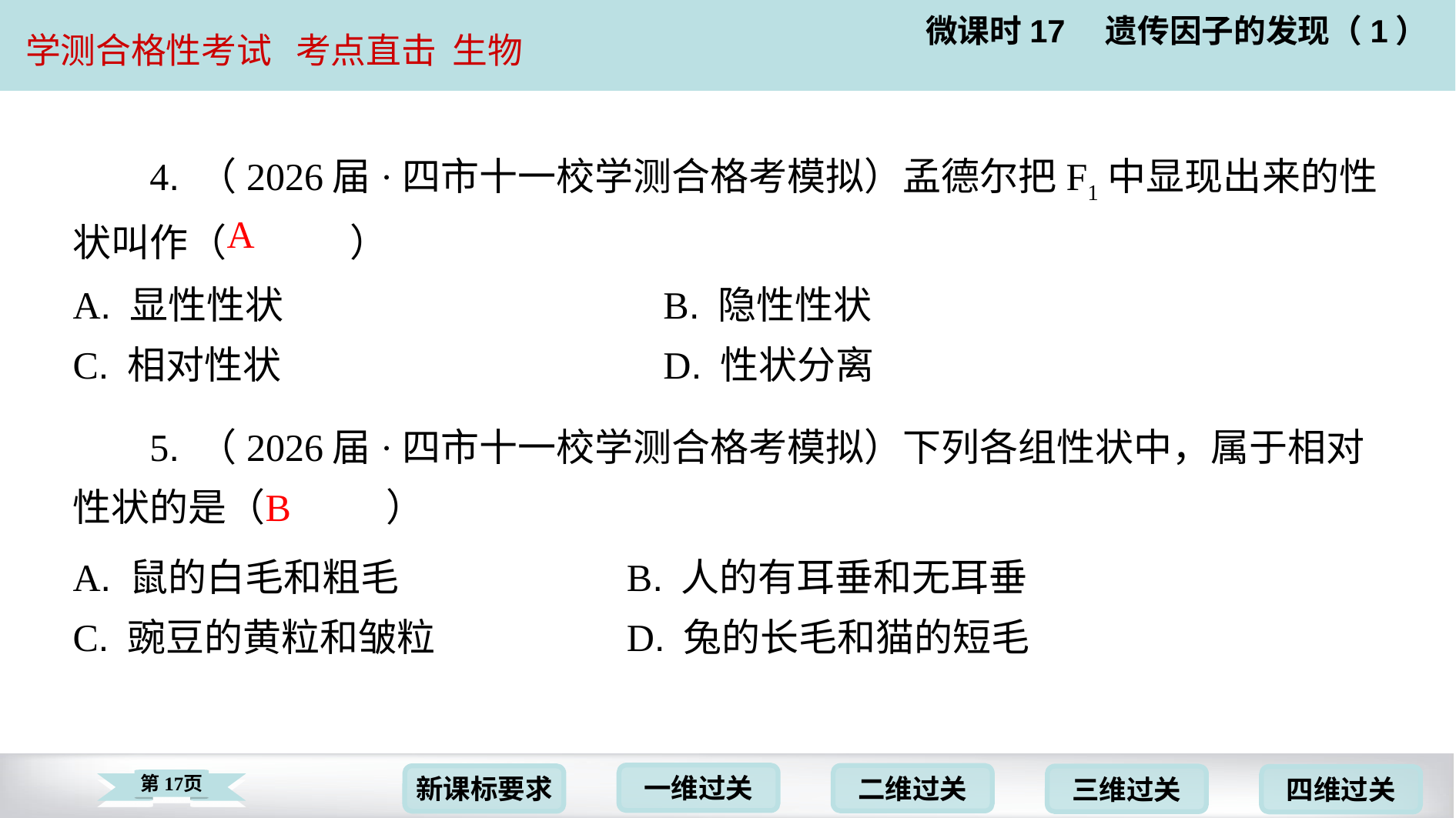

4. （2026届·四市十一校学测合格考模拟）孟德尔把F1中显现出来的性状叫作（　A　）
A
| A. 显性性状 | B. 隐性性状 |
| --- | --- |
| C. 相对性状 | D. 性状分离 |
5. （2026届·四市十一校学测合格考模拟）下列各组性状中，属于相对性状的是（　B　）
B
| A. 鼠的白毛和粗毛 | B. 人的有耳垂和无耳垂 |
| --- | --- |
| C. 豌豆的黄粒和皱粒 | D. 兔的长毛和猫的短毛 |